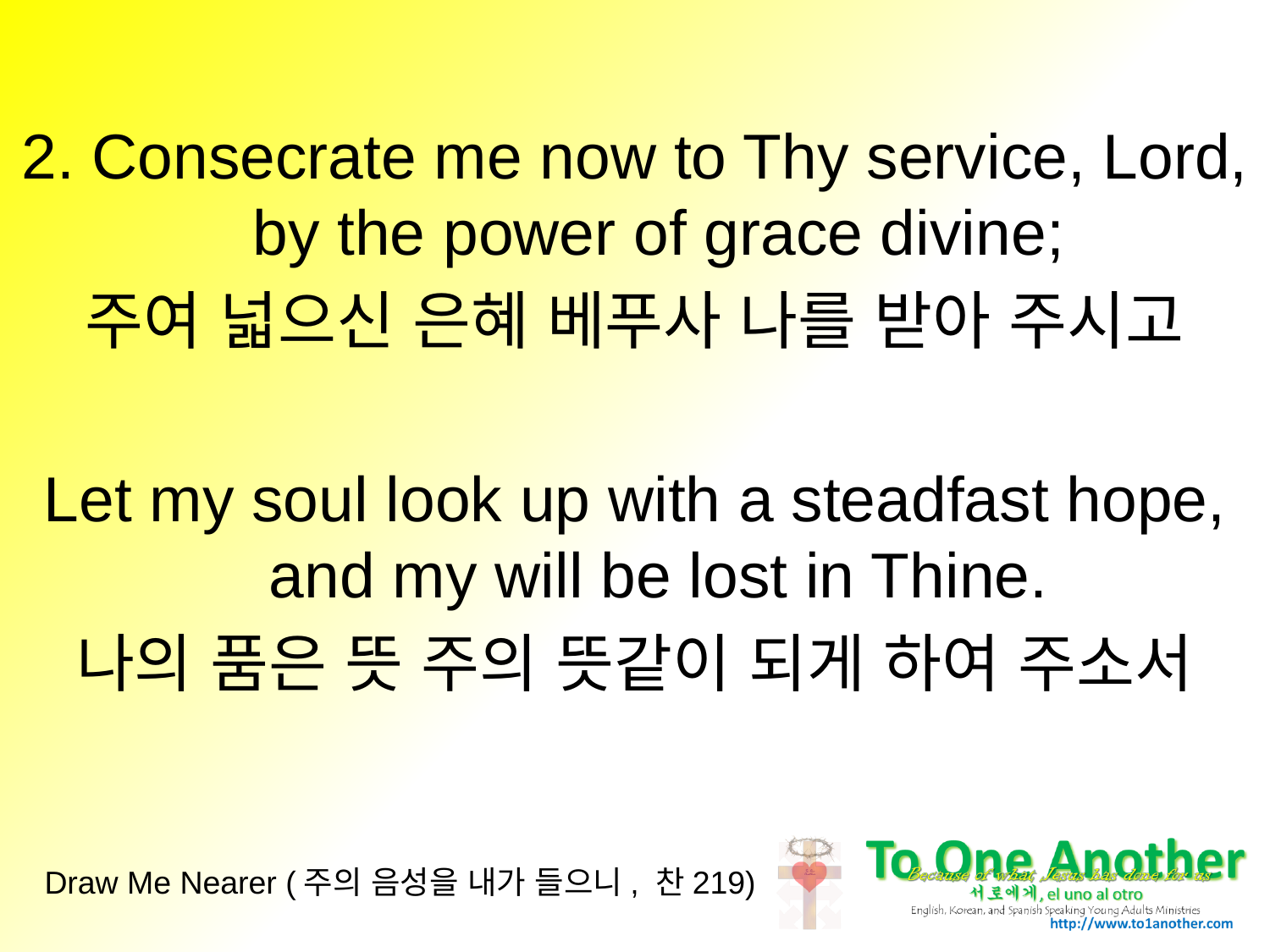

2. Consecrate me now to Thy service, Lord,
by the power of grace divine;
주여 넓으신 은혜 베푸사 나를 받아 주시고

Let my soul look up with a steadfast hope,
and my will be lost in Thine.
나의 품은 뜻 주의 뜻같이 되게 하여 주소서
# Draw Me Nearer (주의 음성을 내가 들으니, 찬219)